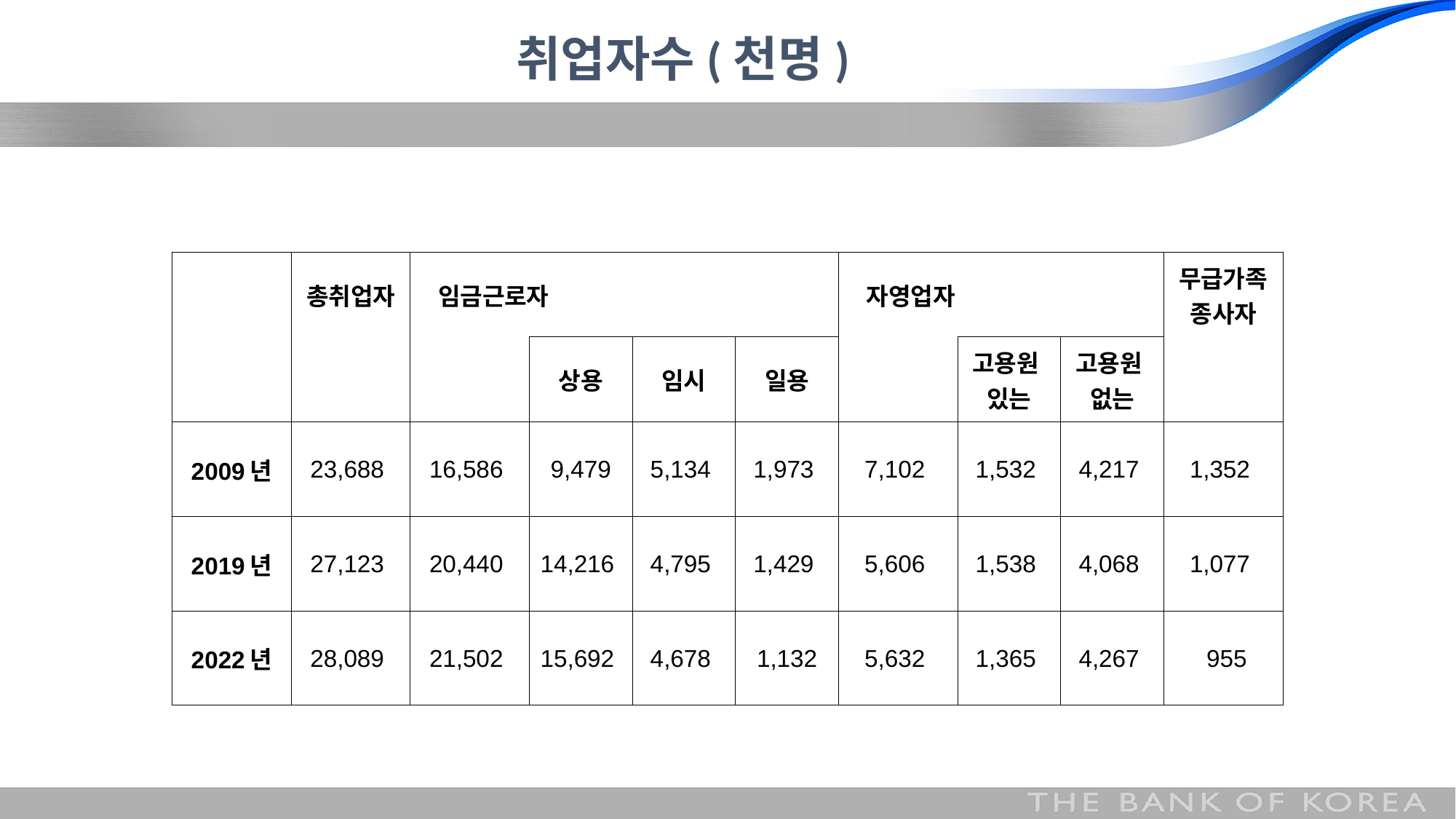

# 취업자수(천명)
|  | 총취업자 | 임금근로자 |  |  |  | 자영업자 |  |  | 무급가족 종사자 |
| --- | --- | --- | --- | --- | --- | --- | --- | --- | --- |
|  |  |  | 상용 | 임시 | 일용 |  | 고용원 있는 | 고용원 없는 |  |
| 2009년 | 23,688 | 16,586 | 9,479 | 5,134 | 1,973 | 7,102 | 1,532 | 4,217 | 1,352 |
| 2019년 | 27,123 | 20,440 | 14,216 | 4,795 | 1,429 | 5,606 | 1,538 | 4,068 | 1,077 |
| 2022년 | 28,089 | 21,502 | 15,692 | 4,678 | 1,132 | 5,632 | 1,365 | 4,267 | 955 |